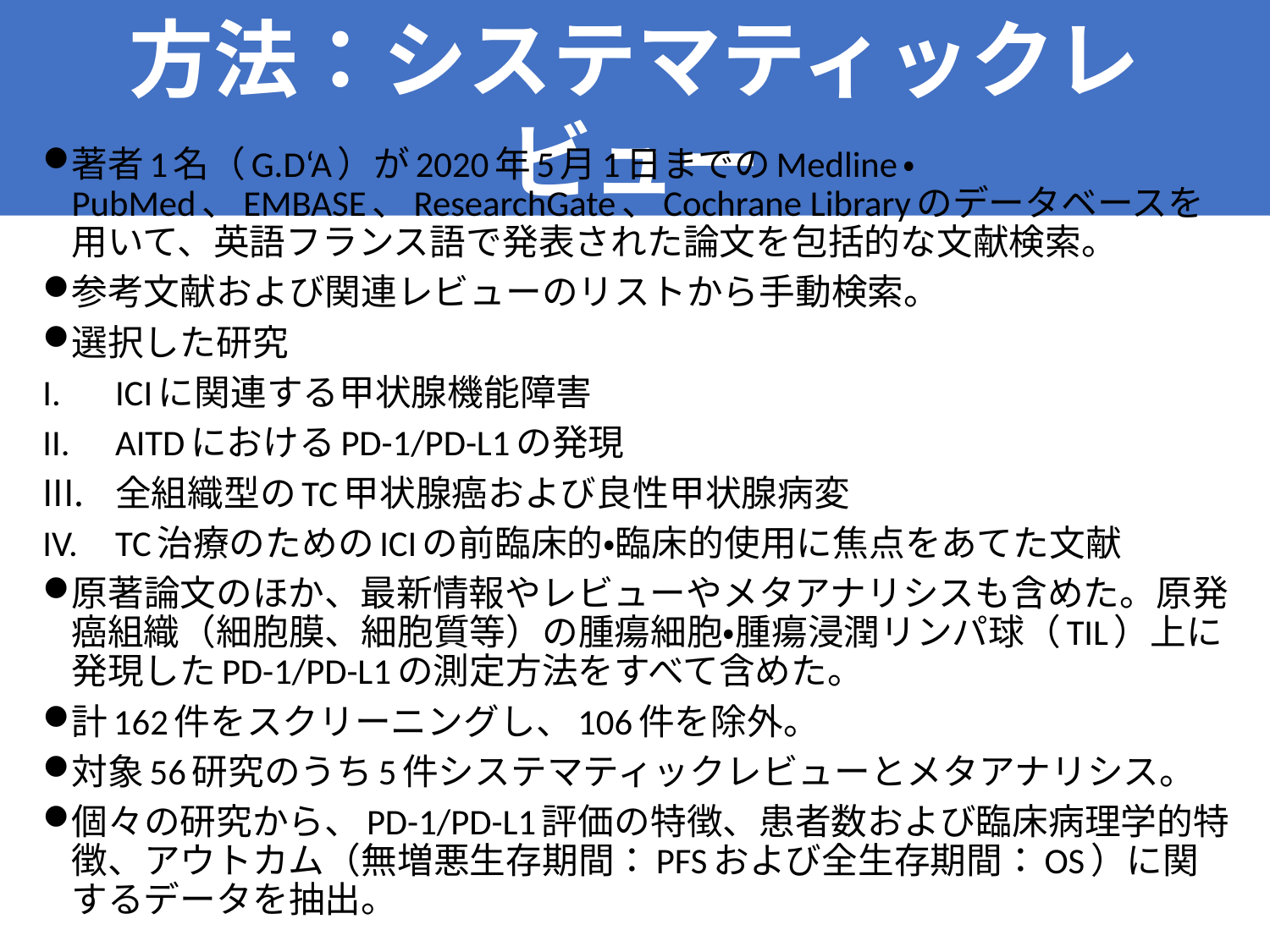

方法：システマティックレビュー
著者1名（G.D‘A）が2020年5月1日までのMedline・PubMed、EMBASE、ResearchGate、Cochrane Libraryのデータベースを用いて、英語フランス語で発表された論文を包括的な文献検索。
参考文献および関連レビューのリストから手動検索。
選択した研究
ICIに関連する甲状腺機能障害
AITDにおけるPD-1/PD-L1の発現
全組織型のTC甲状腺癌および良性甲状腺病変
TC治療のためのICIの前臨床的・臨床的使用に焦点をあてた文献
原著論文のほか、最新情報やレビューやメタアナリシスも含めた。原発癌組織（細胞膜、細胞質等）の腫瘍細胞・腫瘍浸潤リンパ球（TIL）上に発現したPD-1/PD-L1の測定方法をすべて含めた。
計162件をスクリーニングし、106件を除外。
対象56研究のうち5件システマティックレビューとメタアナリシス。
個々の研究から、PD-1/PD-L1評価の特徴、患者数および臨床病理学的特徴、アウトカム（無増悪生存期間：PFSおよび全生存期間：OS）に関するデータを抽出。